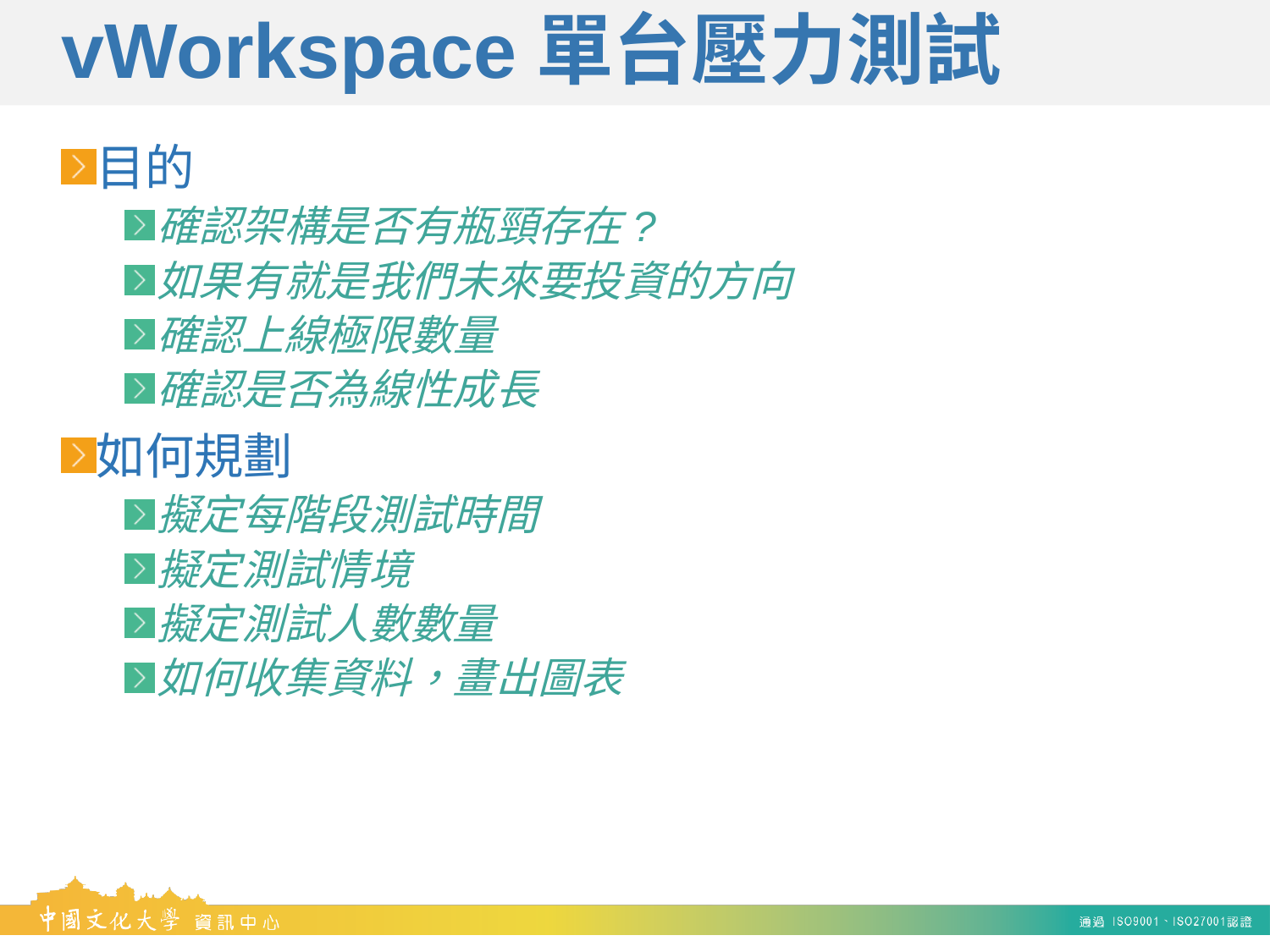

# vWorkspace單台壓力測試
目的
確認架構是否有瓶頸存在?
如果有就是我們未來要投資的方向
確認上線極限數量
確認是否為線性成長
如何規劃
擬定每階段測試時間
擬定測試情境
擬定測試人數數量
如何收集資料，畫出圖表